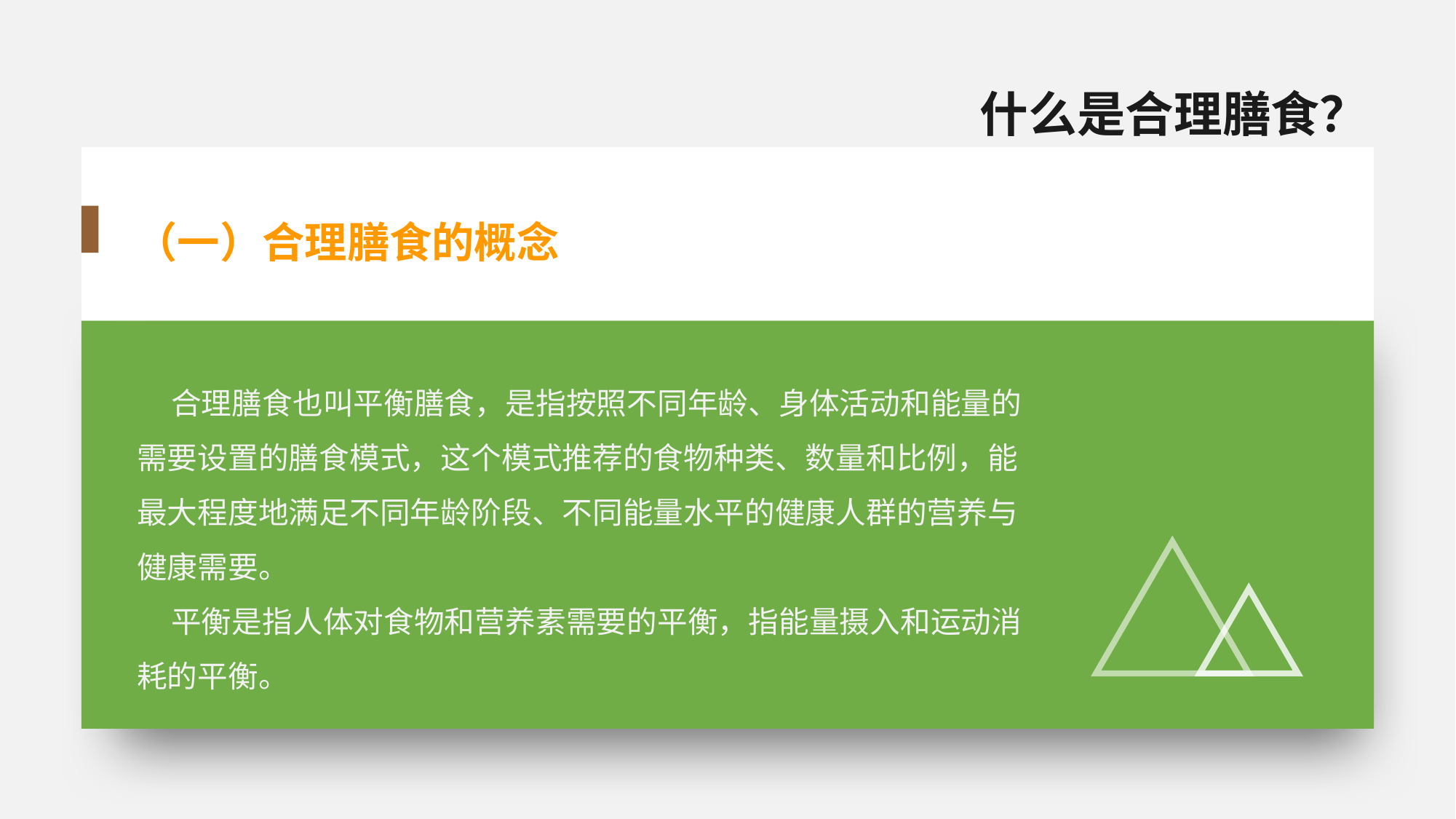

什么是合理膳食？

（一）合理膳食的概念

    合理膳食也叫平衡膳食，是指按照不同年龄、身体活动和能量的需要设置的膳食模式，这个模式推荐的食物种类、数量和比例，能最大程度地满足不同年龄阶段、不同能量水平的健康人群的营养与健康需要。
    平衡是指人体对食物和营养素需要的平衡，指能量摄入和运动消耗的平衡。